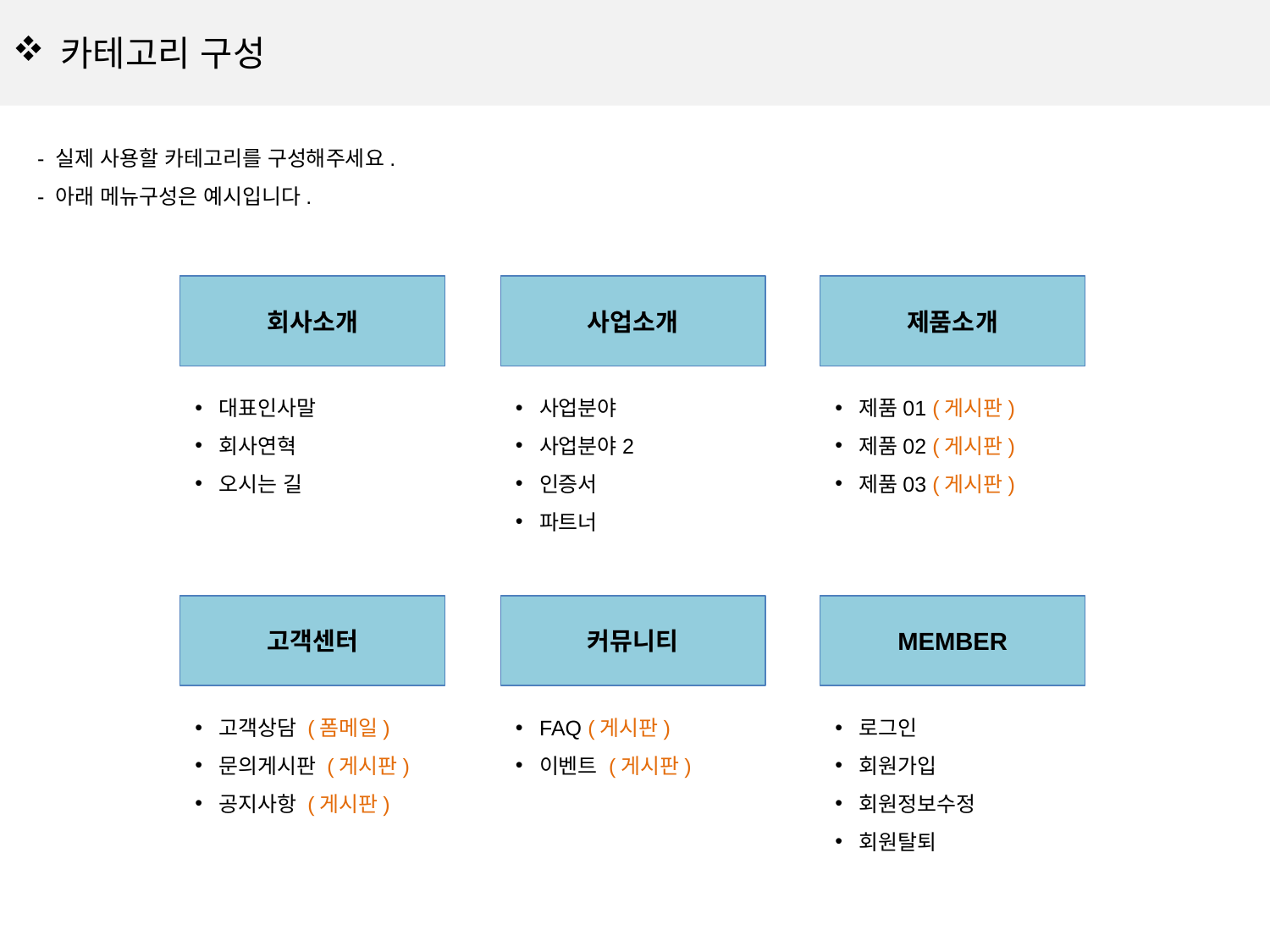

카테고리 구성
- 실제 사용할 카테고리를 구성해주세요.
- 아래 메뉴구성은 예시입니다.
회사소개
사업소개
제품소개
대표인사말
회사연혁
오시는 길
사업분야
사업분야2
인증서
파트너
제품01 (게시판)
제품02 (게시판)
제품03 (게시판)
고객센터
커뮤니티
MEMBER
고객상담 (폼메일)
문의게시판 (게시판)
공지사항 (게시판)
FAQ (게시판)
이벤트 (게시판)
로그인
회원가입
회원정보수정
회원탈퇴